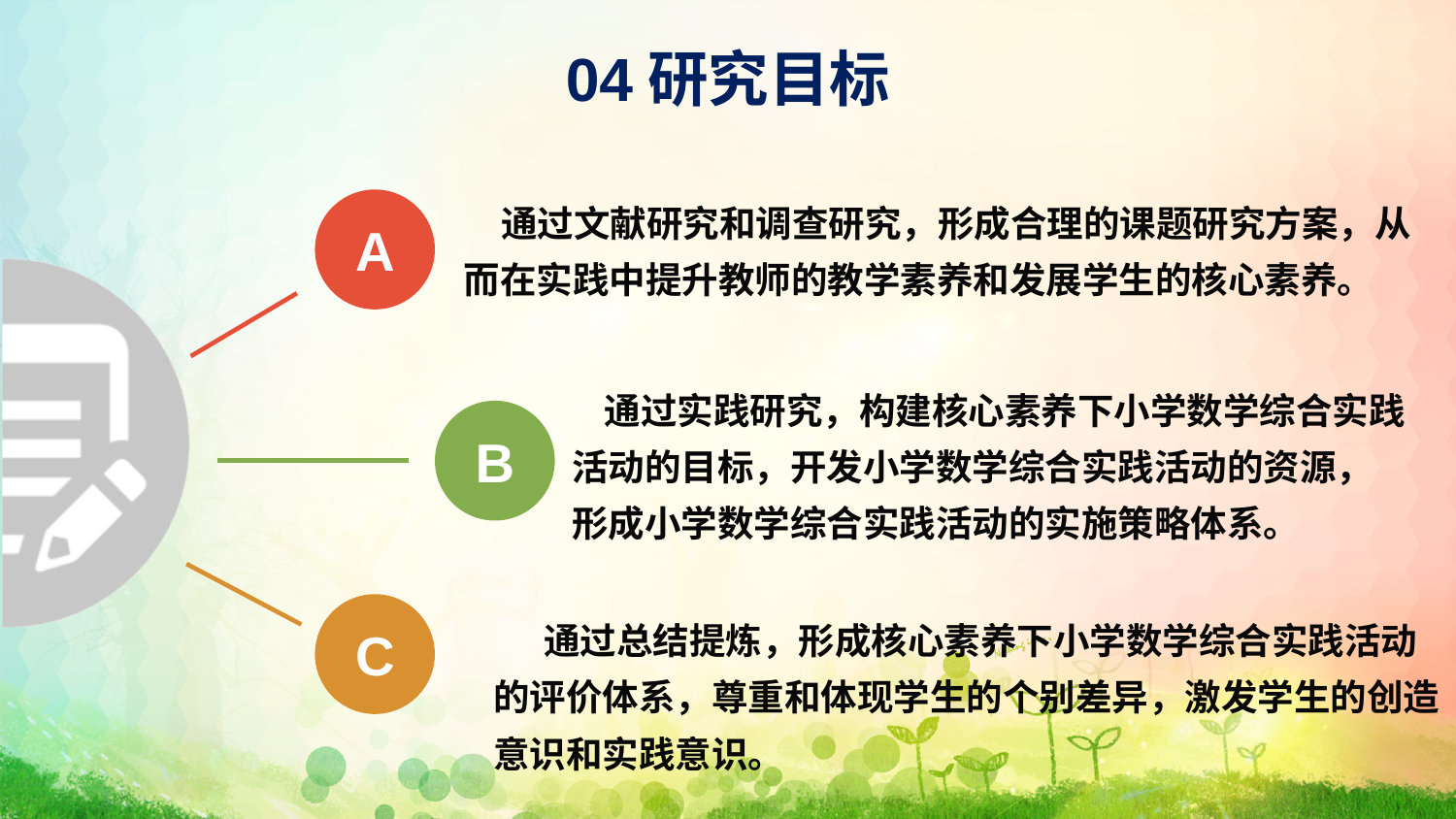

04研究目标
      通过文献研究和调查研究，形成合理的课题研究方案，从而在实践中提升教师的教学素养和发展学生的核心素养。
A

     通过实践研究，构建核心素养下小学数学综合实践活动的目标，开发小学数学综合实践活动的资源，形成小学数学综合实践活动的实施策略体系。
B

     通过总结提炼，形成核心素养下小学数学综合实践活动的评价体系，尊重和体现学生的个别差异，激发学生的创造意识和实践意识。
C